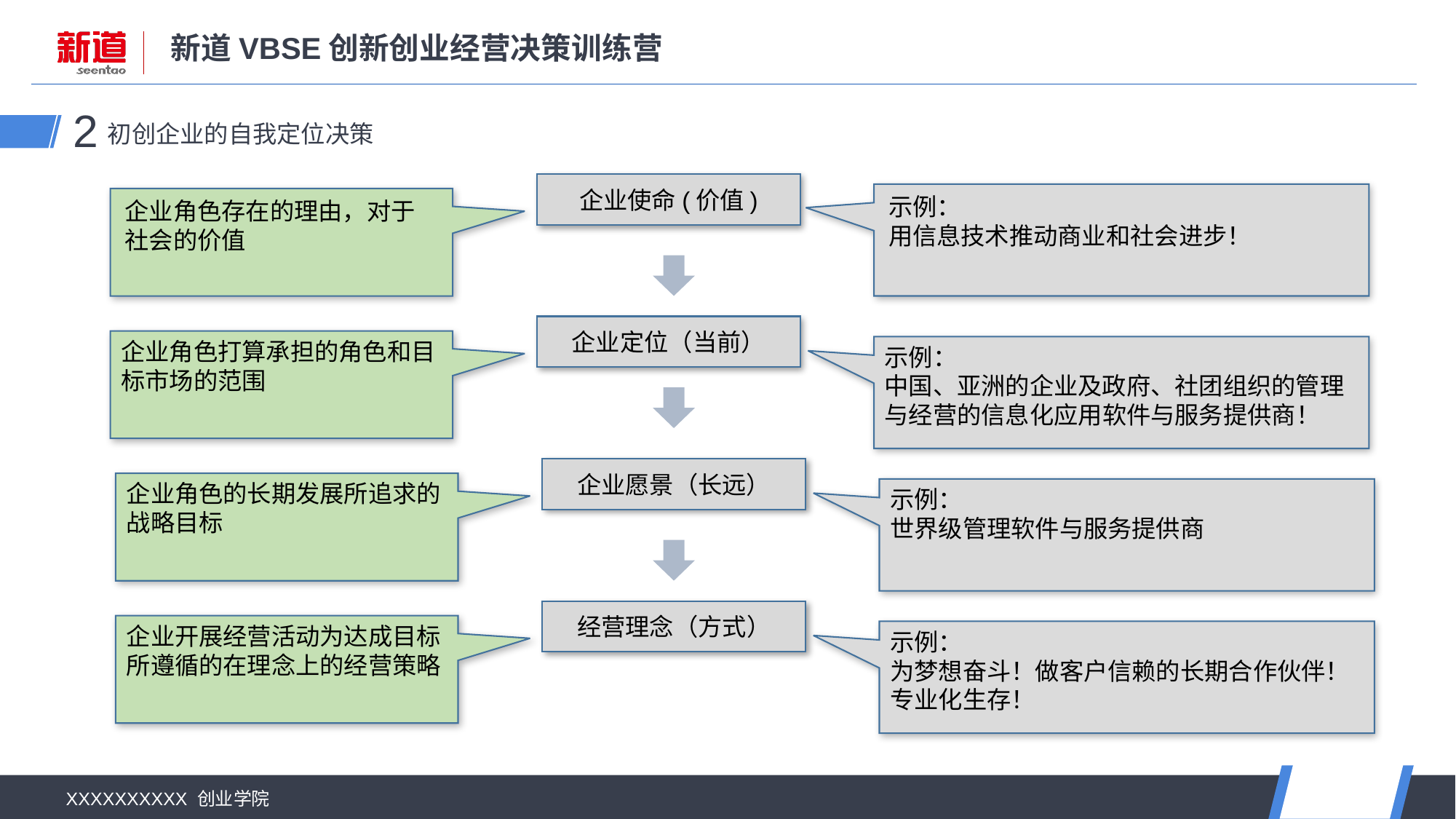

初创企业的自我定位决策
2
企业使命(价值)
示例：
用信息技术推动商业和社会进步！
企业角色存在的理由，对于社会的价值

企业定位（当前）
企业角色打算承担的角色和目标市场的范围
示例：
中国、亚洲的企业及政府、社团组织的管理与经营的信息化应用软件与服务提供商！

企业愿景（长远）
企业角色的长期发展所追求的战略目标
示例：
世界级管理软件与服务提供商

经营理念（方式）
企业开展经营活动为达成目标所遵循的在理念上的经营策略
示例：
为梦想奋斗！做客户信赖的长期合作伙伴！
专业化生存！